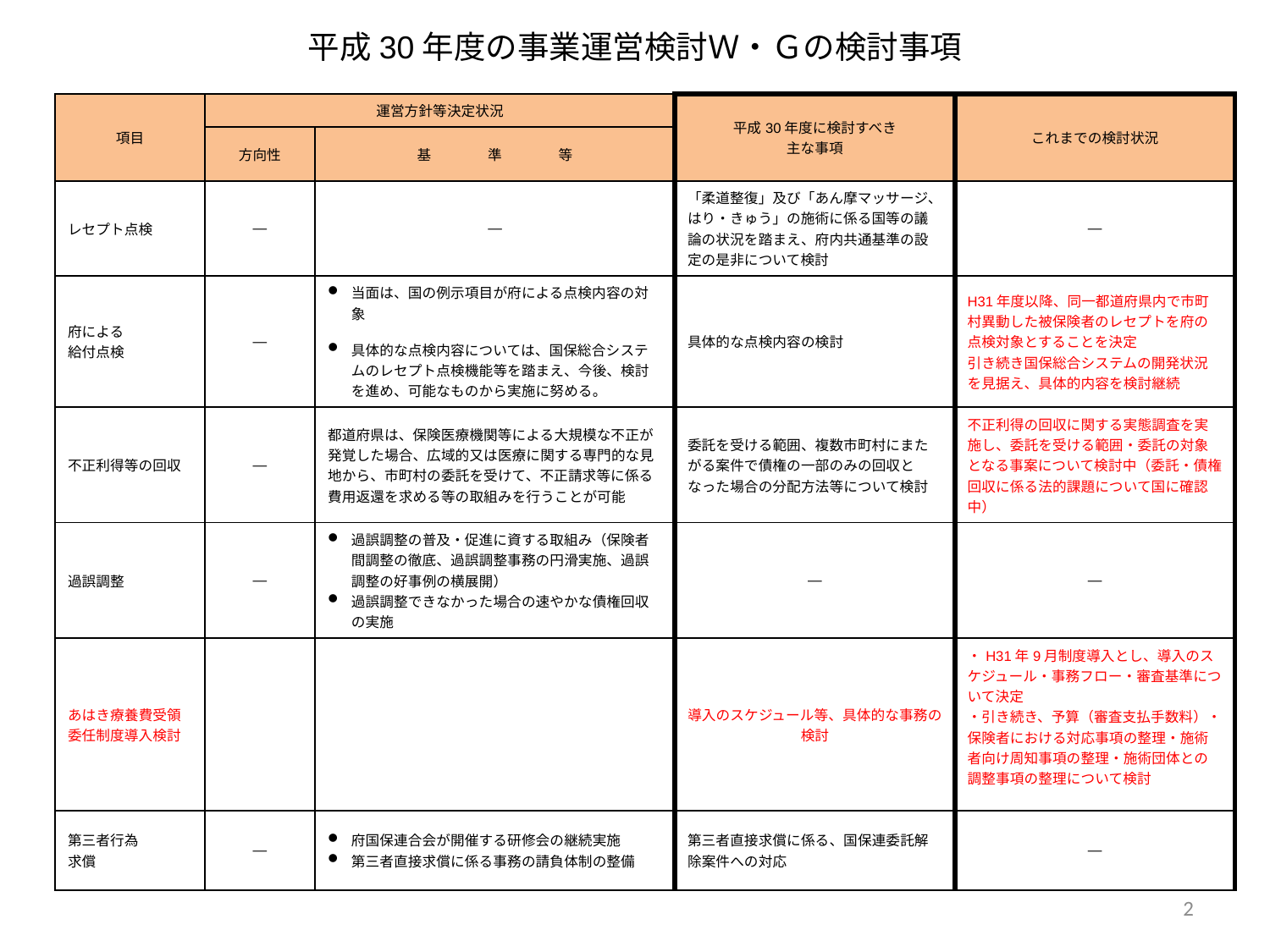

# 平成30年度の事業運営検討Ｗ・Ｇの検討事項
| 項目 | 運営方針等決定状況 |  | 平成30年度に検討すべき 主な事項 | これまでの検討状況 |
| --- | --- | --- | --- | --- |
|  | 方向性 | 基　　　　準　　　　等 |  |  |
| レセプト点検 | ― | ― | 「柔道整復」及び「あん摩マッサージ、はり・きゅう」の施術に係る国等の議論の状況を踏まえ、府内共通基準の設定の是非について検討 | ― |
| 府による 給付点検 | ― | 当面は、国の例示項目が府による点検内容の対象 具体的な点検内容については、国保総合システムのレセプト点検機能等を踏まえ、今後、検討を進め、可能なものから実施に努める。 | 具体的な点検内容の検討 | H31年度以降、同一都道府県内で市町村異動した被保険者のレセプトを府の点検対象とすることを決定 引き続き国保総合システムの開発状況を見据え、具体的内容を検討継続 |
| 不正利得等の回収 | ― | 都道府県は、保険医療機関等による大規模な不正が発覚した場合、広域的又は医療に関する専門的な見地から、市町村の委託を受けて、不正請求等に係る費用返還を求める等の取組みを行うことが可能 | 委託を受ける範囲、複数市町村にまたがる案件で債権の一部のみの回収となった場合の分配方法等について検討 | 不正利得の回収に関する実態調査を実施し、委託を受ける範囲・委託の対象となる事案について検討中（委託・債権回収に係る法的課題について国に確認中） |
| 過誤調整 | ― | 過誤調整の普及・促進に資する取組み（保険者間調整の徹底、過誤調整事務の円滑実施、過誤調整の好事例の横展開） 過誤調整できなかった場合の速やかな債権回収の実施 | ― | ― |
| あはき療養費受領委任制度導入検討 |  |  | 導入のスケジュール等、具体的な事務の検討 | ・H31年9月制度導入とし、導入のスケジュール・事務フロー・審査基準について決定 ・引き続き、予算（審査支払手数料）・保険者における対応事項の整理・施術者向け周知事項の整理・施術団体との調整事項の整理について検討 |
| 第三者行為 求償 | ― | 府国保連合会が開催する研修会の継続実施 第三者直接求償に係る事務の請負体制の整備 | 第三者直接求償に係る、国保連委託解除案件への対応 | ― |
2